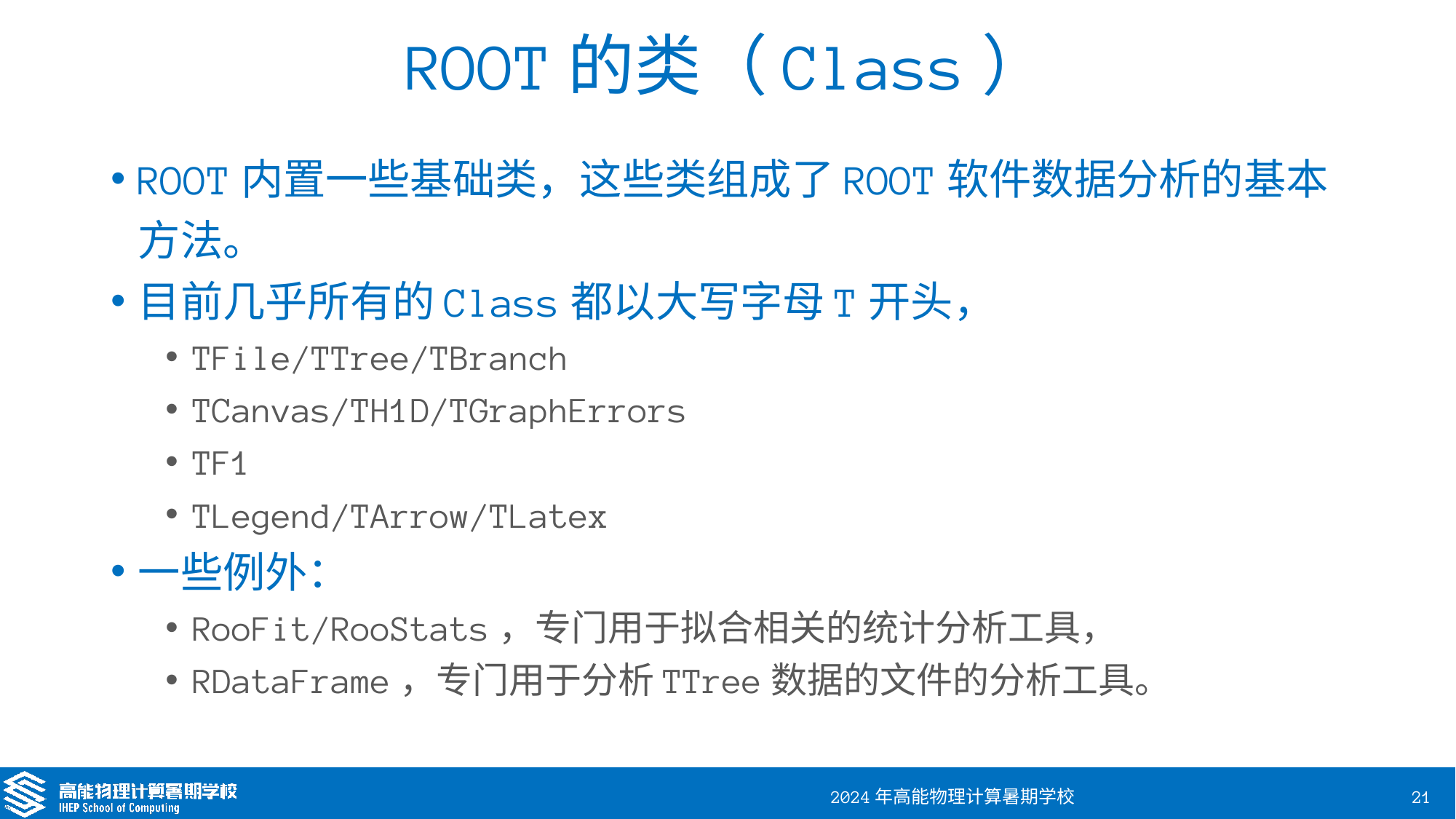

# ROOT的类（Class）
ROOT内置一些基础类，这些类组成了ROOT软件数据分析的基本方法。
目前几乎所有的Class都以大写字母T开头，
TFile/TTree/TBranch
TCanvas/TH1D/TGraphErrors
TF1
TLegend/TArrow/TLatex
一些例外：
RooFit/RooStats，专门用于拟合相关的统计分析工具，
RDataFrame，专门用于分析TTree数据的文件的分析工具。
2024年高能物理计算暑期学校
21